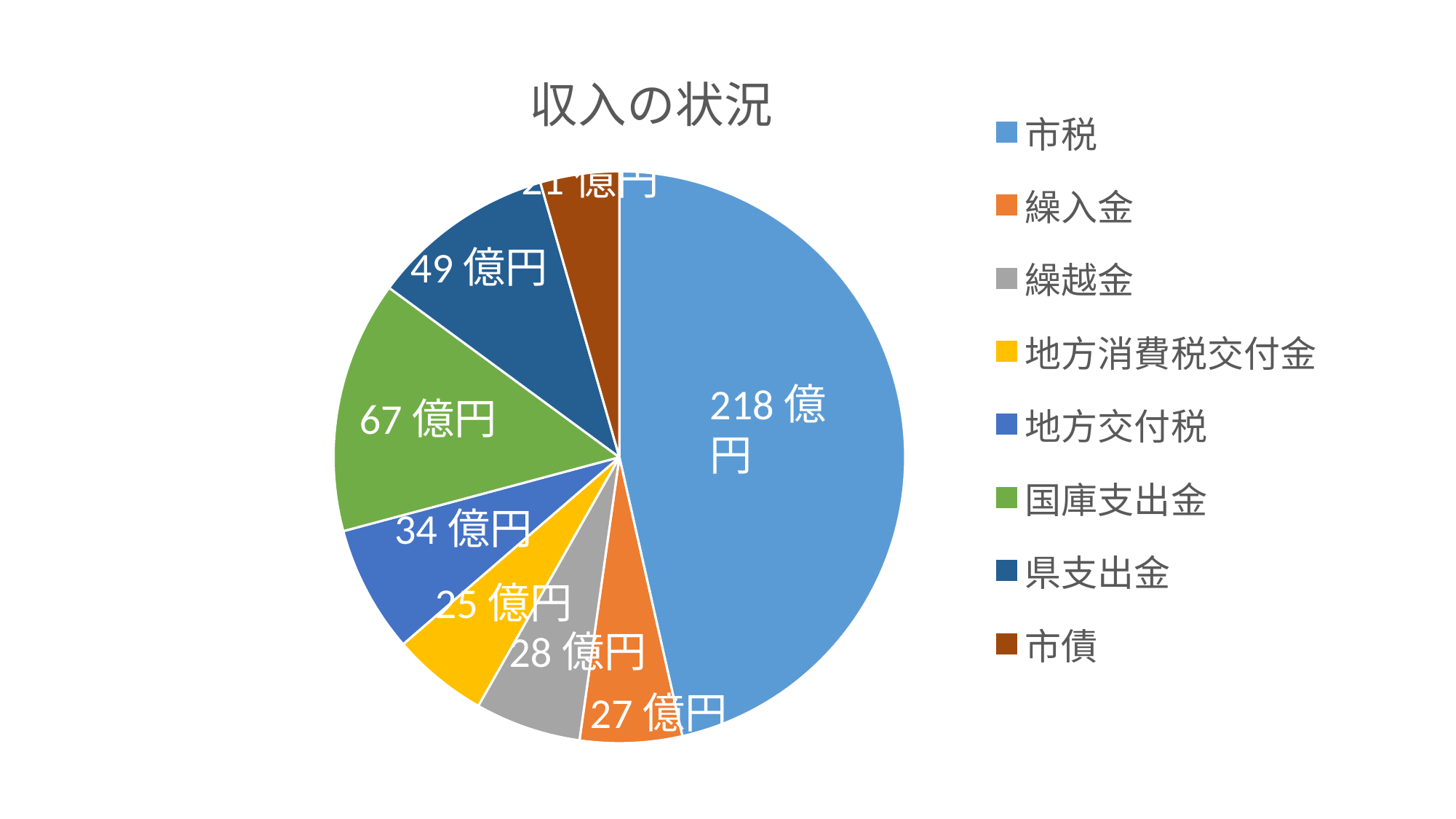

### Chart:

| Category | 収入の状況 |
|---|---|
| 市税 | 0.427 |
| 繰入金 | 0.053 |
| 繰越金 | 0.055 |
| 地方消費税交付金 | 0.05 |
| 地方交付税 | 0.066 |
| 国庫支出金 | 0.131 |
| 県支出金 | 0.096 |
| 市債 | 0.041 |
21億円
49億円
218億円
67億円
34億円
25億円
28億円
27億円